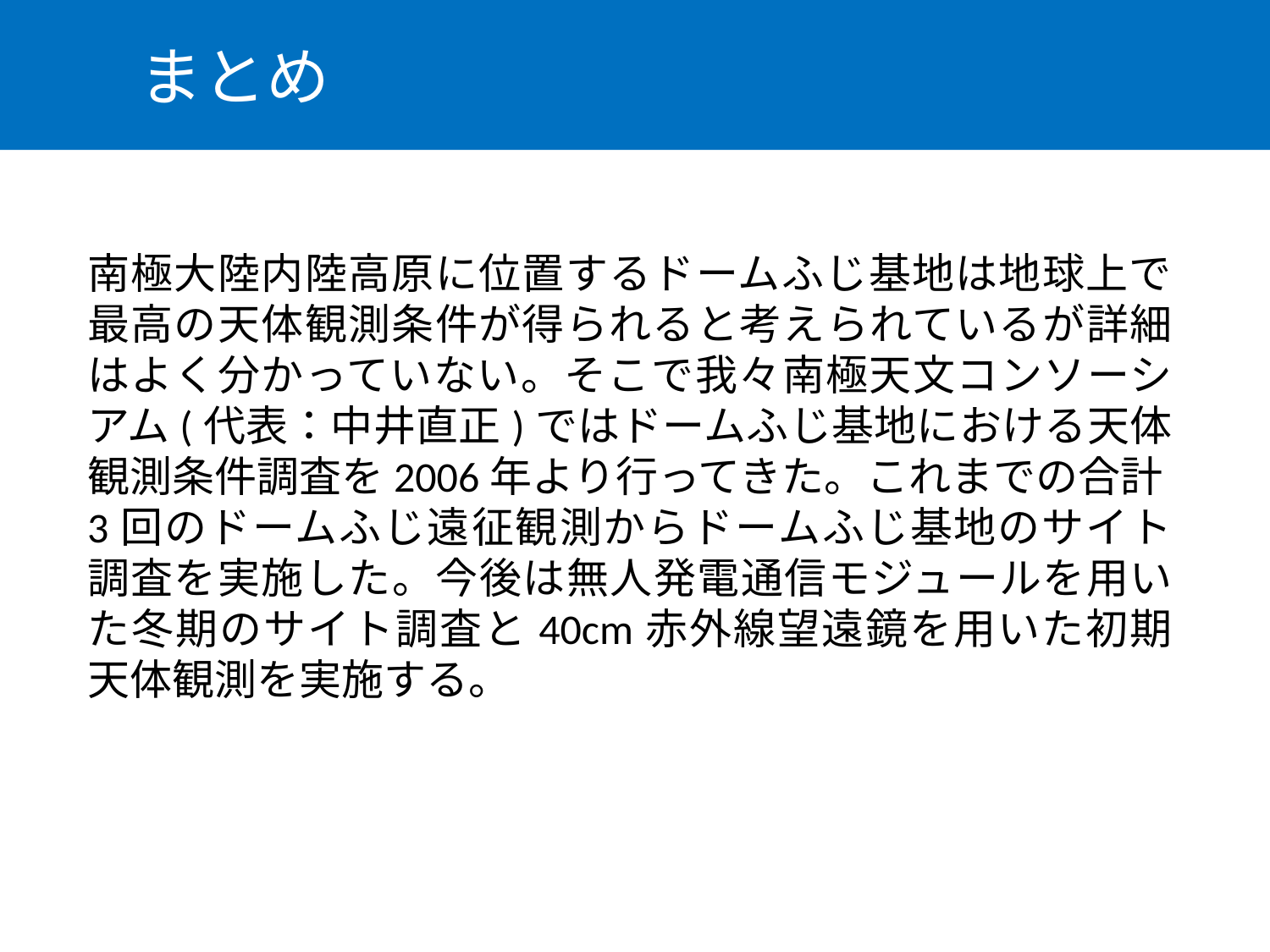

まとめ
南極大陸内陸高原に位置するドームふじ基地は地球上で最高の天体観測条件が得られると考えられているが詳細はよく分かっていない。そこで我々南極天文コンソーシアム(代表：中井直正)ではドームふじ基地における天体観測条件調査を2006年より行ってきた。これまでの合計3回のドームふじ遠征観測からドームふじ基地のサイト調査を実施した。今後は無人発電通信モジュールを用いた冬期のサイト調査と40cm赤外線望遠鏡を用いた初期天体観測を実施する。